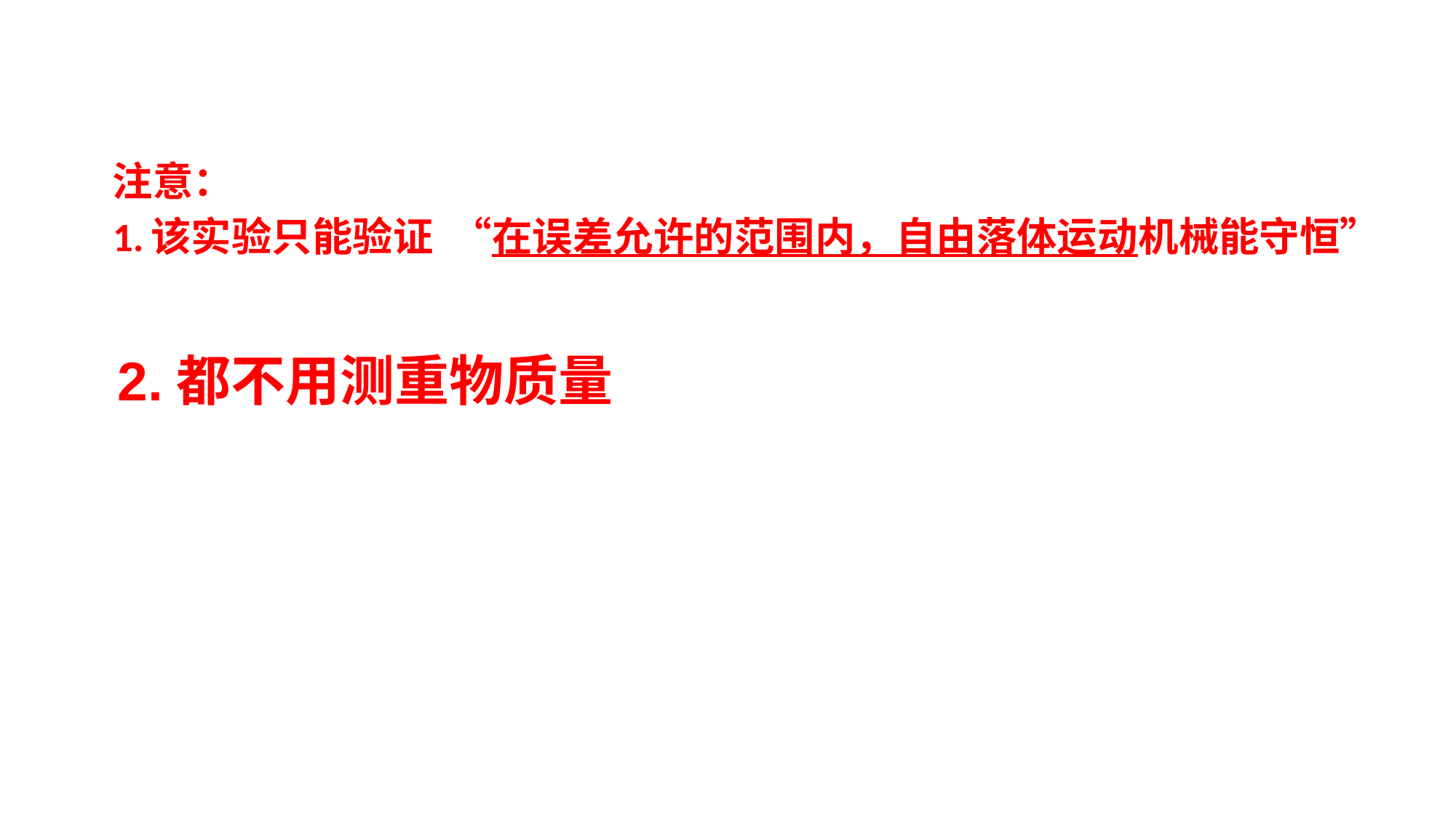

注意：
1.该实验只能验证  “在误差允许的范围内，自由落体运动机械能守恒”
2.都不用测重物质量